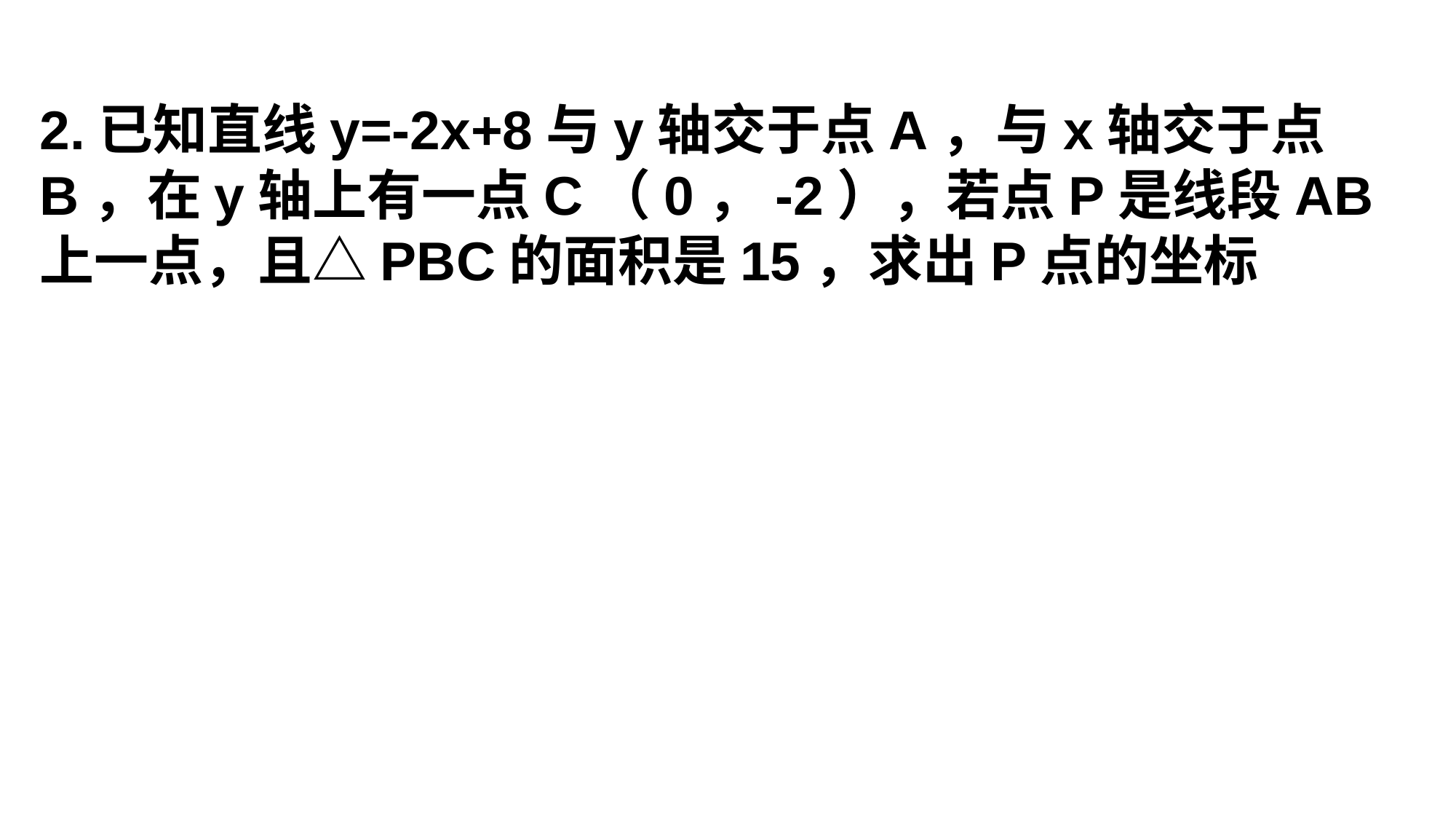

2.已知直线y=-2x+8与y轴交于点A，与x轴交于点B，在y轴上有一点C（0，-2），若点P是线段AB上一点，且△PBC的面积是15，求出P点的坐标